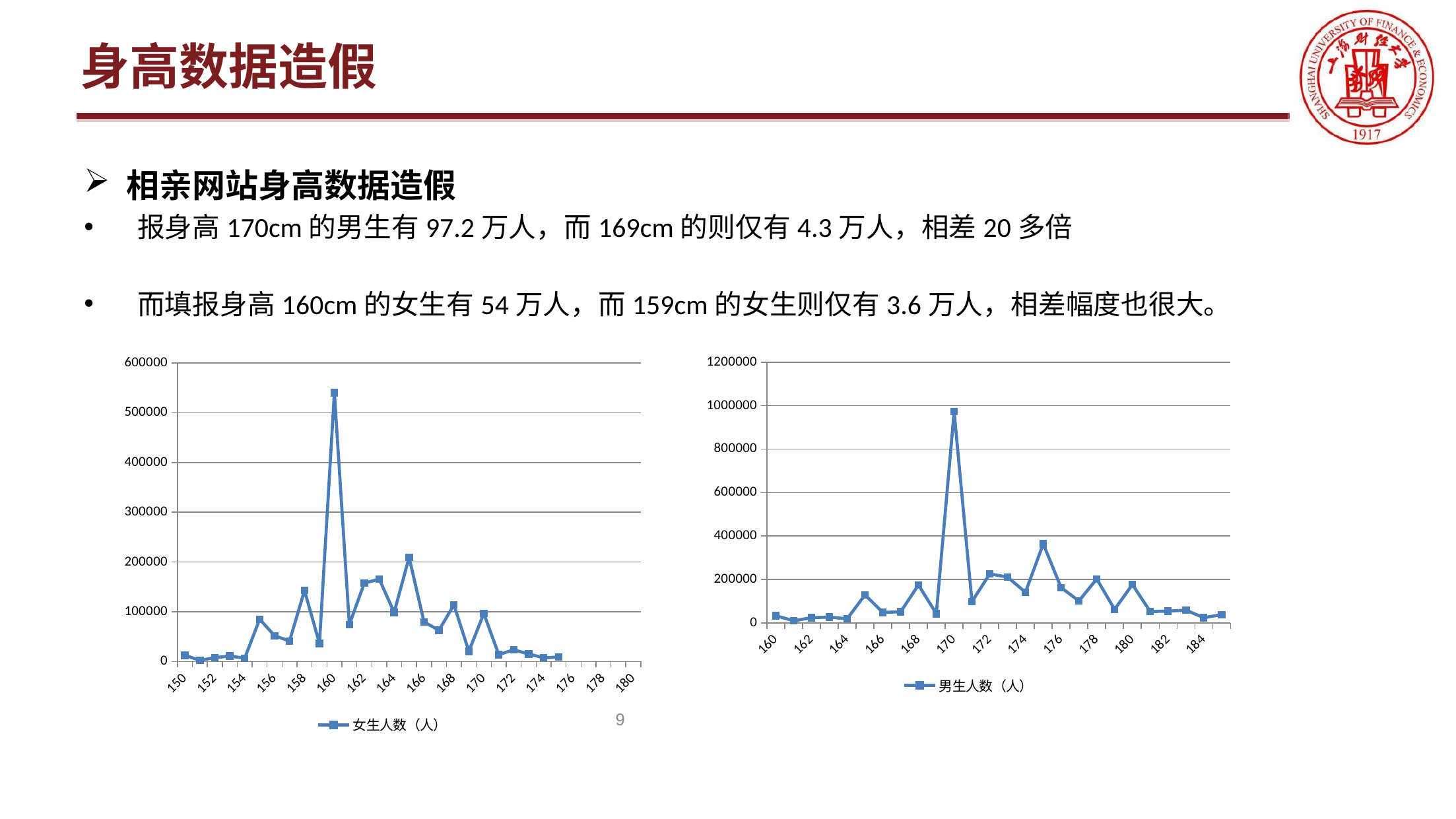

# 身高数据造假
相亲网站身高数据造假
报身高170cm的男生有97.2万人，而169cm的则仅有4.3万人，相差20多倍

而填报身高160cm的女生有54万人，而159cm的女生则仅有3.6万人，相差幅度也很大。

[unsupported chart]

### Chart

| Category | 男生人数（人） |
|---|---|
| 160 | 33290.0 |
| 161 | 9586.0 |
| 162 | 24045.0 |
| 163 | 26826.0 |
| 164 | 18616.0 |
| 165 | 128944.0 |
| 166 | 48358.0 |
| 167 | 50893.0 |
| 168 | 174561.0 |
| 169 | 42615.0 |
| 170 | 972047.0 |
| 171 | 97774.0 |
| 172 | 225434.0 |
| 173 | 210707.0 |
| 174 | 140976.0 |
| 175 | 363541.0 |
| 176 | 162548.0 |
| 177 | 101072.0 |
| 178 | 202110.0 |
| 179 | 62171.0 |
| 180 | 176530.0 |
| 181 | 51903.0 |
| 182 | 54242.0 |
| 183 | 58459.0 |
| 184 | 24080.0 |
| 185 | 38002.0 |
9